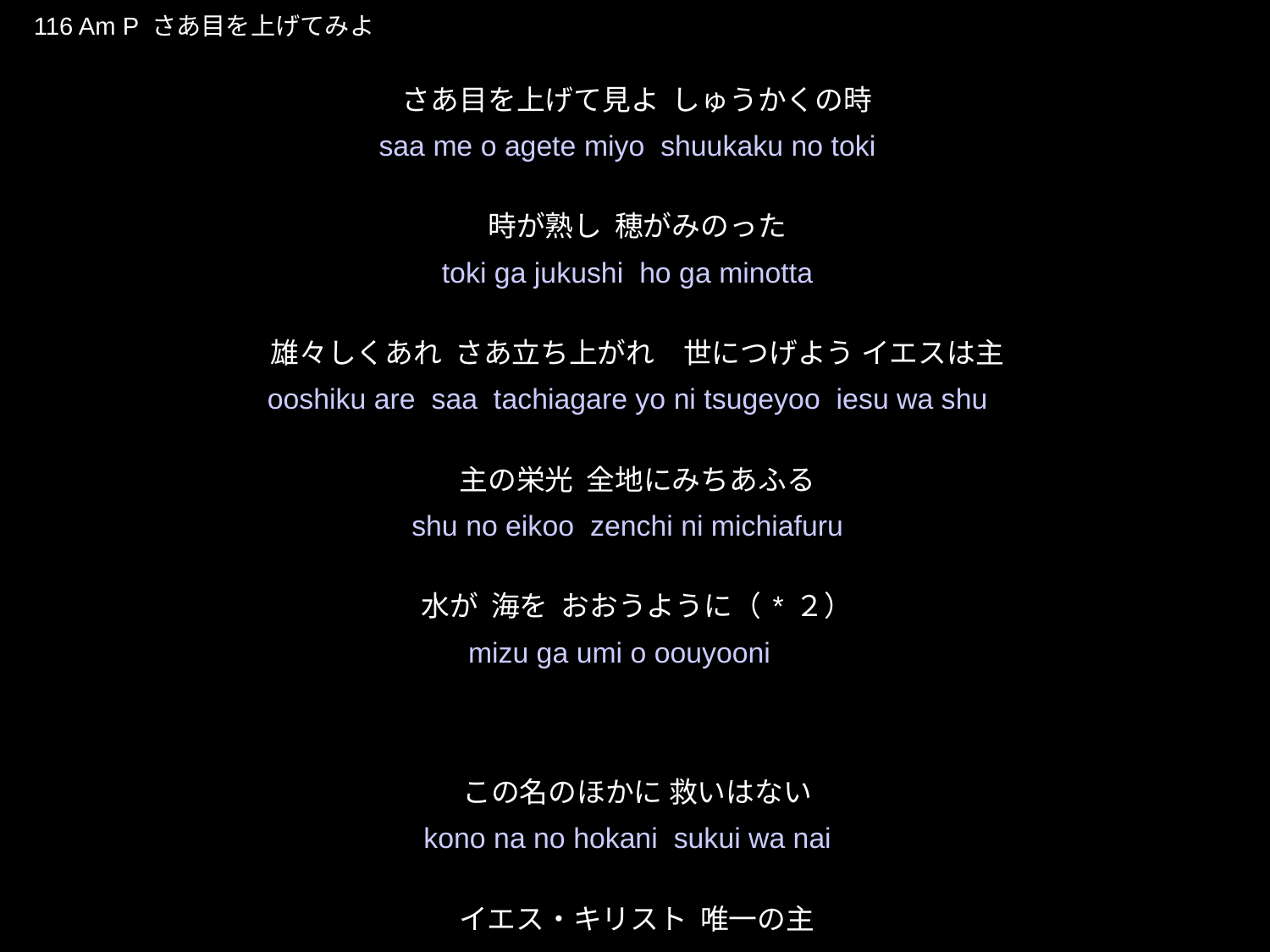

さあめをあげてみよ
★P
116 Am P さあ目を上げてみよ
さあ目を上げて見よ  しゅうかくの時
時が熟し  穂がみのった
雄々しくあれ  さあ立ち上がれ　世につげよう イエスは主
主の栄光  全地にみちあふる
水が  海を  おおうように（*２）
この名のほかに 救いはない
イエス・キリスト  唯一の主
★３
saa me o agete miyo  shuukaku no toki
toki ga jukushi  ho ga minotta
ooshiku are  saa  tachiagare yo ni tsugeyoo  iesu wa shu
shu no eikoo  zenchi ni michiafuru
mizu ga umi o oouyooni
kono na no hokani  sukui wa nai
iesu kirisuto  yuitsu no shu